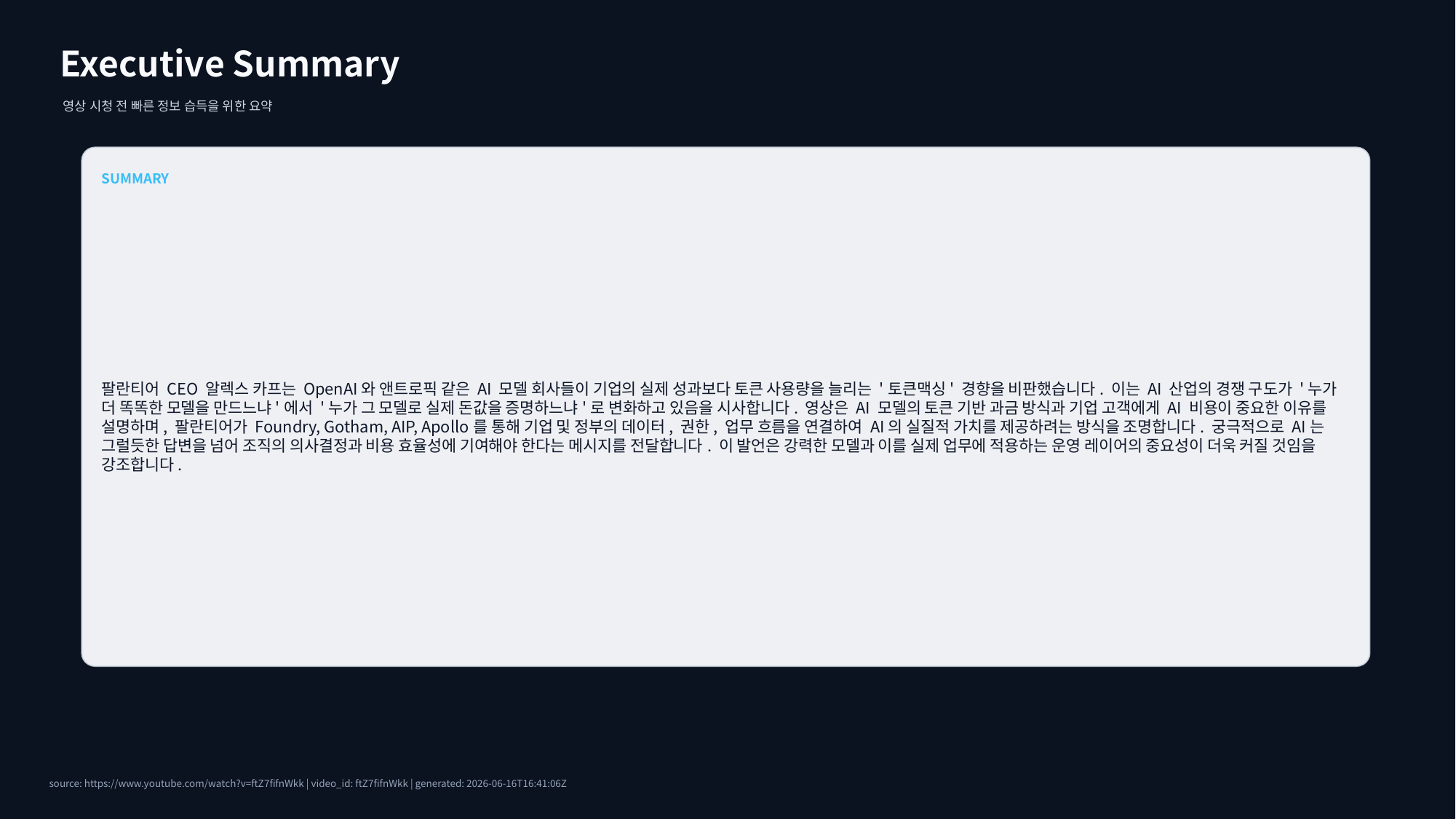

Executive Summary
영상 시청 전 빠른 정보 습득을 위한 요약

SUMMARY
팔란티어 CEO 알렉스 카프는 OpenAI와 앤트로픽 같은 AI 모델 회사들이 기업의 실제 성과보다 토큰 사용량을 늘리는 '토큰맥싱' 경향을 비판했습니다. 이는 AI 산업의 경쟁 구도가 '누가 더 똑똑한 모델을 만드느냐'에서 '누가 그 모델로 실제 돈값을 증명하느냐'로 변화하고 있음을 시사합니다. 영상은 AI 모델의 토큰 기반 과금 방식과 기업 고객에게 AI 비용이 중요한 이유를 설명하며, 팔란티어가 Foundry, Gotham, AIP, Apollo를 통해 기업 및 정부의 데이터, 권한, 업무 흐름을 연결하여 AI의 실질적 가치를 제공하려는 방식을 조명합니다. 궁극적으로 AI는 그럴듯한 답변을 넘어 조직의 의사결정과 비용 효율성에 기여해야 한다는 메시지를 전달합니다. 이 발언은 강력한 모델과 이를 실제 업무에 적용하는 운영 레이어의 중요성이 더욱 커질 것임을 강조합니다.
source: https://www.youtube.com/watch?v=ftZ7fifnWkk | video_id: ftZ7fifnWkk | generated: 2026-06-16T16:41:06Z